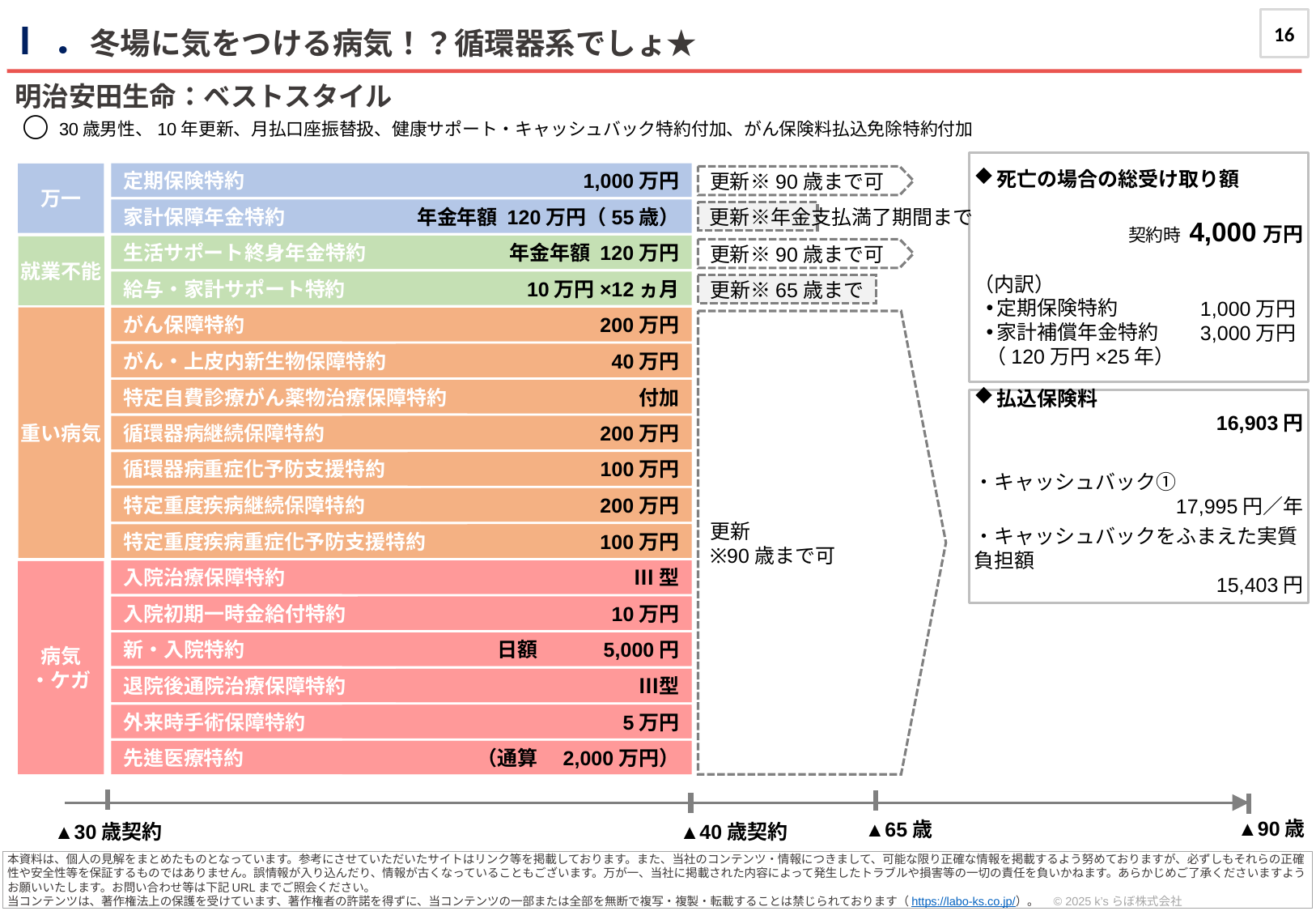

16
Ⅰ．冬場に気をつける病気！？循環器系でしょ★
明治安田生命：ベストスタイル
30歳男性、10年更新、月払口座振替扱、健康サポート・キャッシュバック特約付加、がん保険料払込免除特約付加
死亡の場合の総受け取り額

契約時 4,000万円

（内訳）
定期保険特約
家計補償年金特約
（120万円×25年）
万一
定期保険特約
1,000万円
更新※90歳まで可
更新※年金支払満了期間まで
家計保障年金特約
年金年額 120万円（55歳）

生活サポート終身年金特約
　年金年額 120万円
就業不能
更新※90歳まで可

1,000万円
3,000万円
給与・家計サポート特約
10万円×12ヵ月
更新※65歳まで
重い病気
がん保障特約
　200万円
更新
※90歳まで可
がん・上皮内新生物保障特約
　40万円
特定自費診療がん薬物治療保障特約
　付加
払込保険料
16,903円

・キャッシュバック①
17,995円／年

・キャッシュバックをふまえた実質負担額
15,403円

循環器病継続保障特約
　200万円
循環器病重症化予防支援特約
　100万円
特定重度疾病継続保障特約
200万円
特定重度疾病重症化予防支援特約
　100万円
入院治療保障特約
Ⅲ型
病気
・ケガ
入院初期一時金給付特約
　10万円
新・入院特約
日額　　　5,000円
退院後通院治療保障特約
　Ⅲ型
外来時手術保障特約
5万円
先進医療特約
　（通算　2,000万円）
▲90歳
▲65歳
▲30歳契約
▲40歳契約